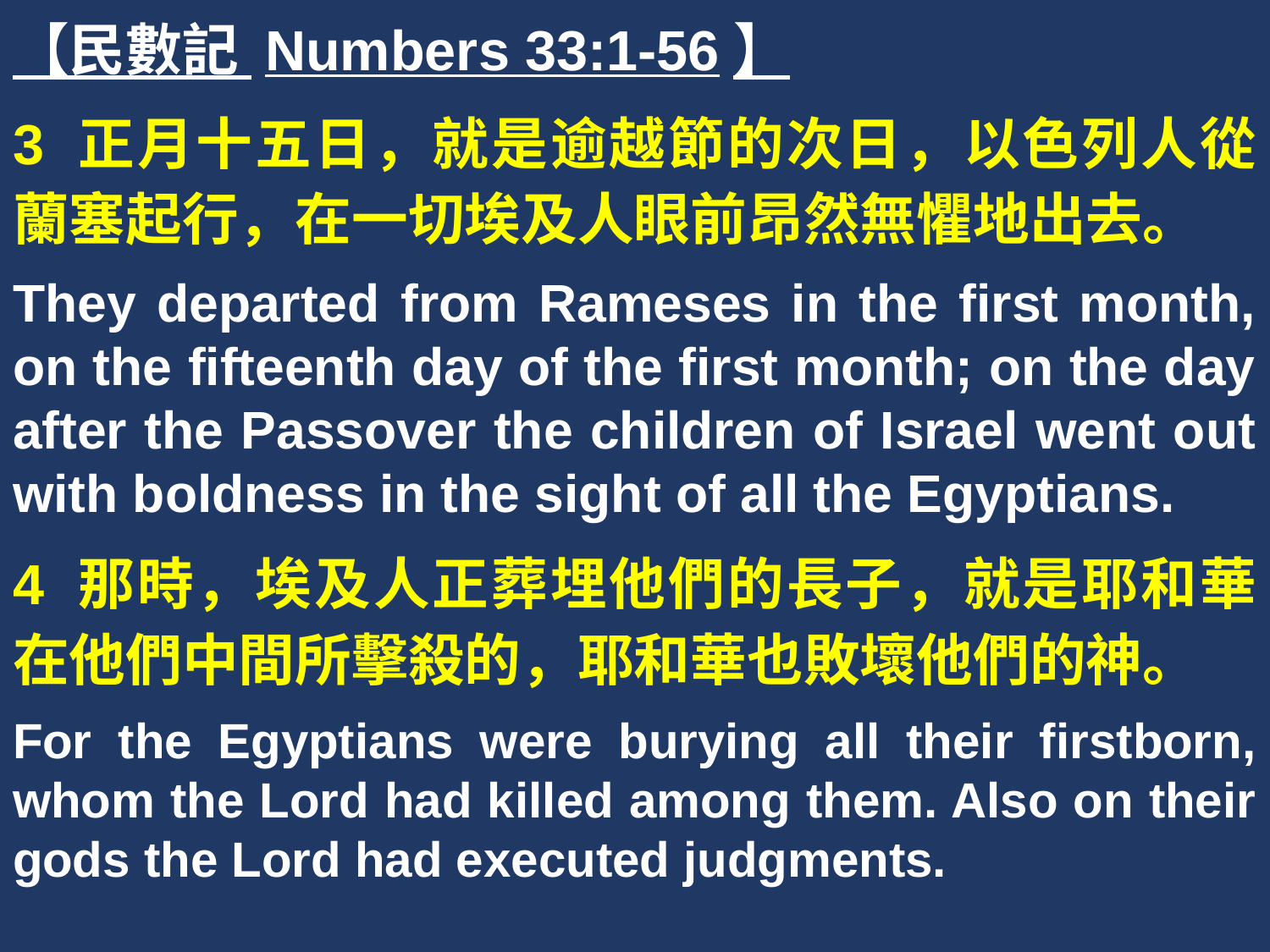

【民數記 Numbers 33:1-56】
3 正月十五日，就是逾越節的次日，以色列人從蘭塞起行，在一切埃及人眼前昂然無懼地出去。
They departed from Rameses in the first month, on the fifteenth day of the first month; on the day after the Passover the children of Israel went out with boldness in the sight of all the Egyptians.
4 那時，埃及人正葬埋他們的長子，就是耶和華在他們中間所擊殺的，耶和華也敗壞他們的神。
For the Egyptians were burying all their firstborn, whom the Lord had killed among them. Also on their gods the Lord had executed judgments.